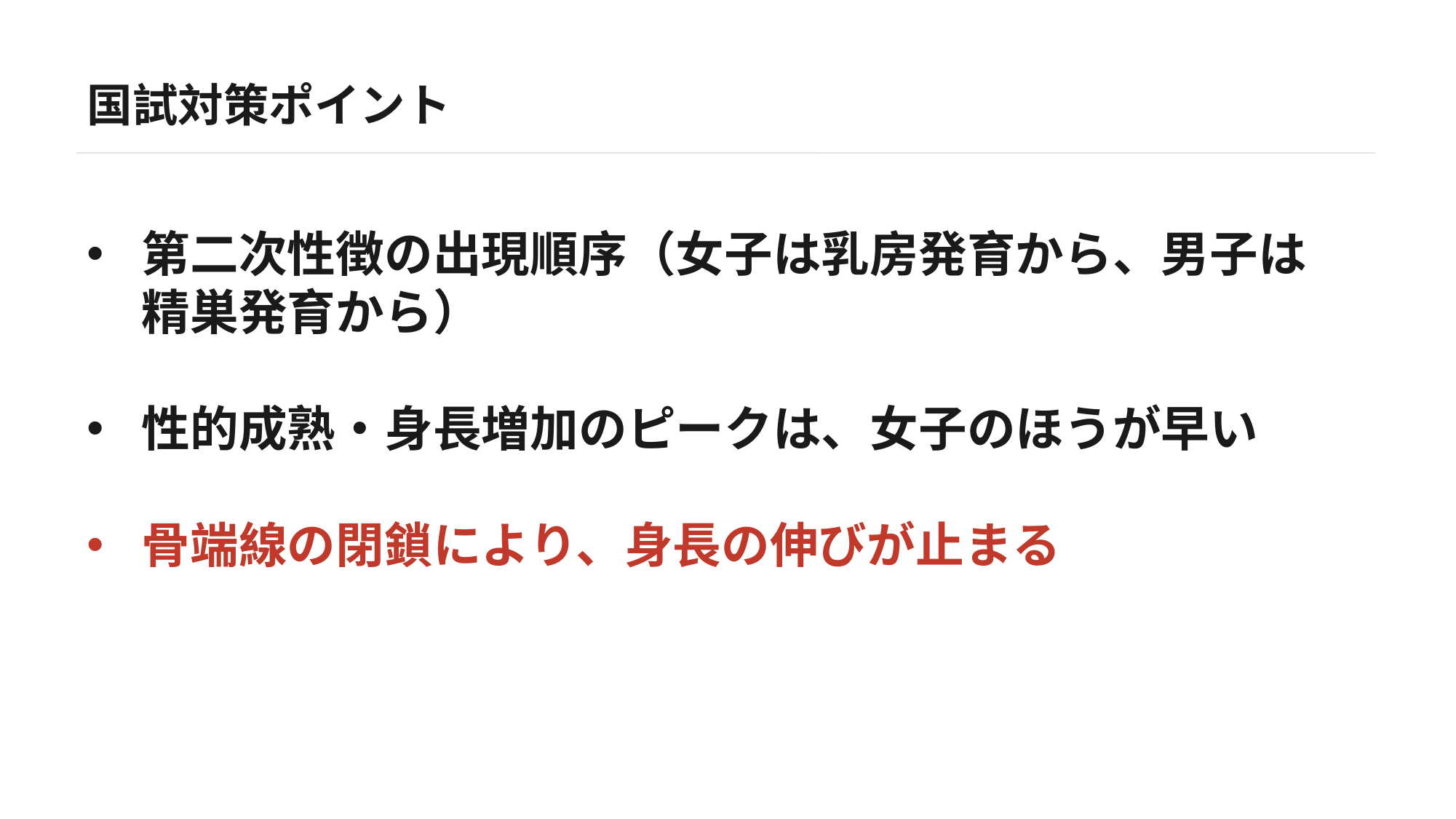

国試対策ポイント

第二次性徴の出現順序（女子は乳房発育から、男子は精巣発育から）

性的成熟・身長増加のピークは、女子のほうが早い

骨端線の閉鎖により、身長の伸びが止まる